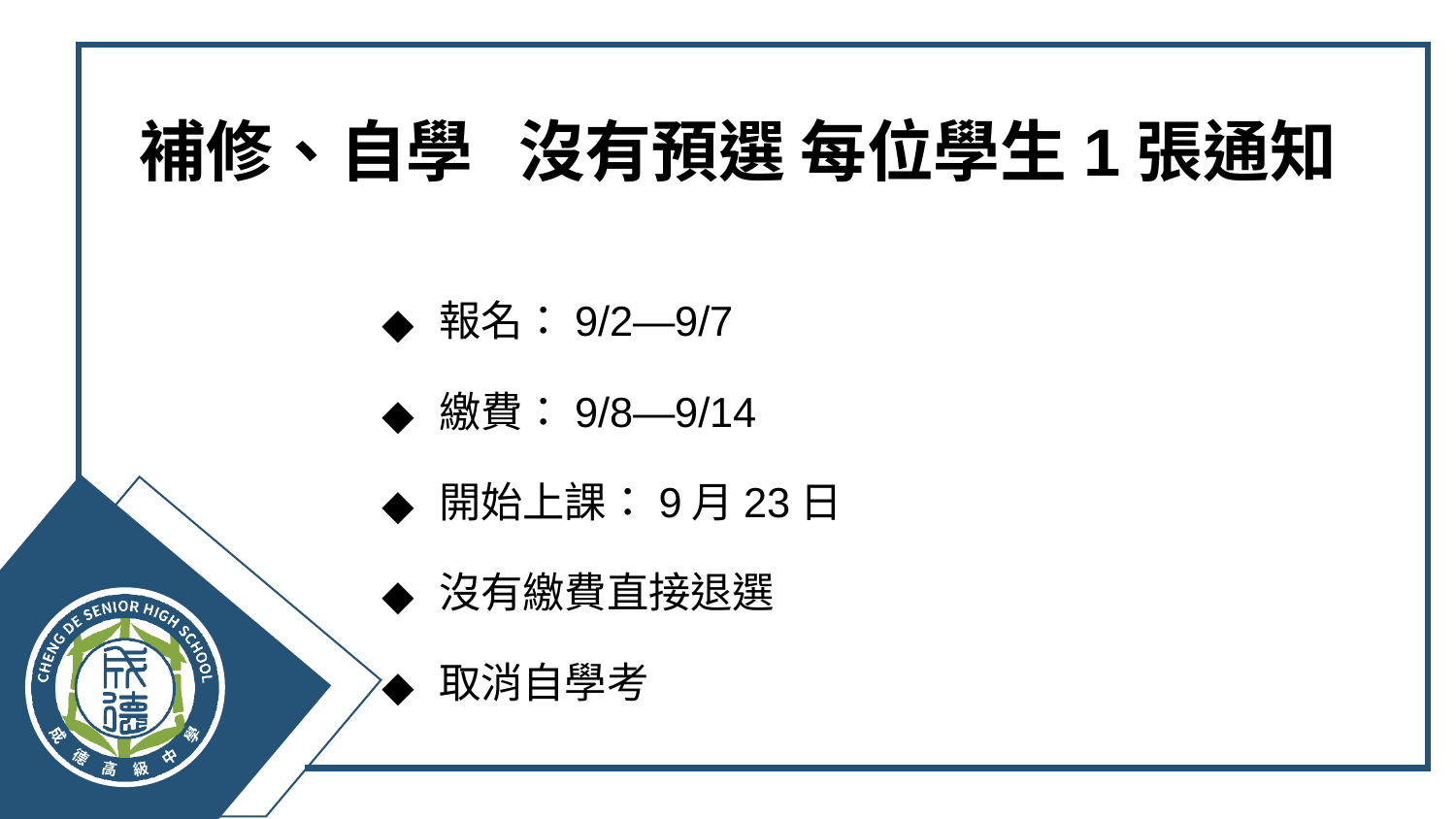

# 補修、自學   沒有預選 每位學生1張通知
報名：9/2—9/7
繳費：9/8—9/14
開始上課：9月23日
沒有繳費直接退選
取消自學考